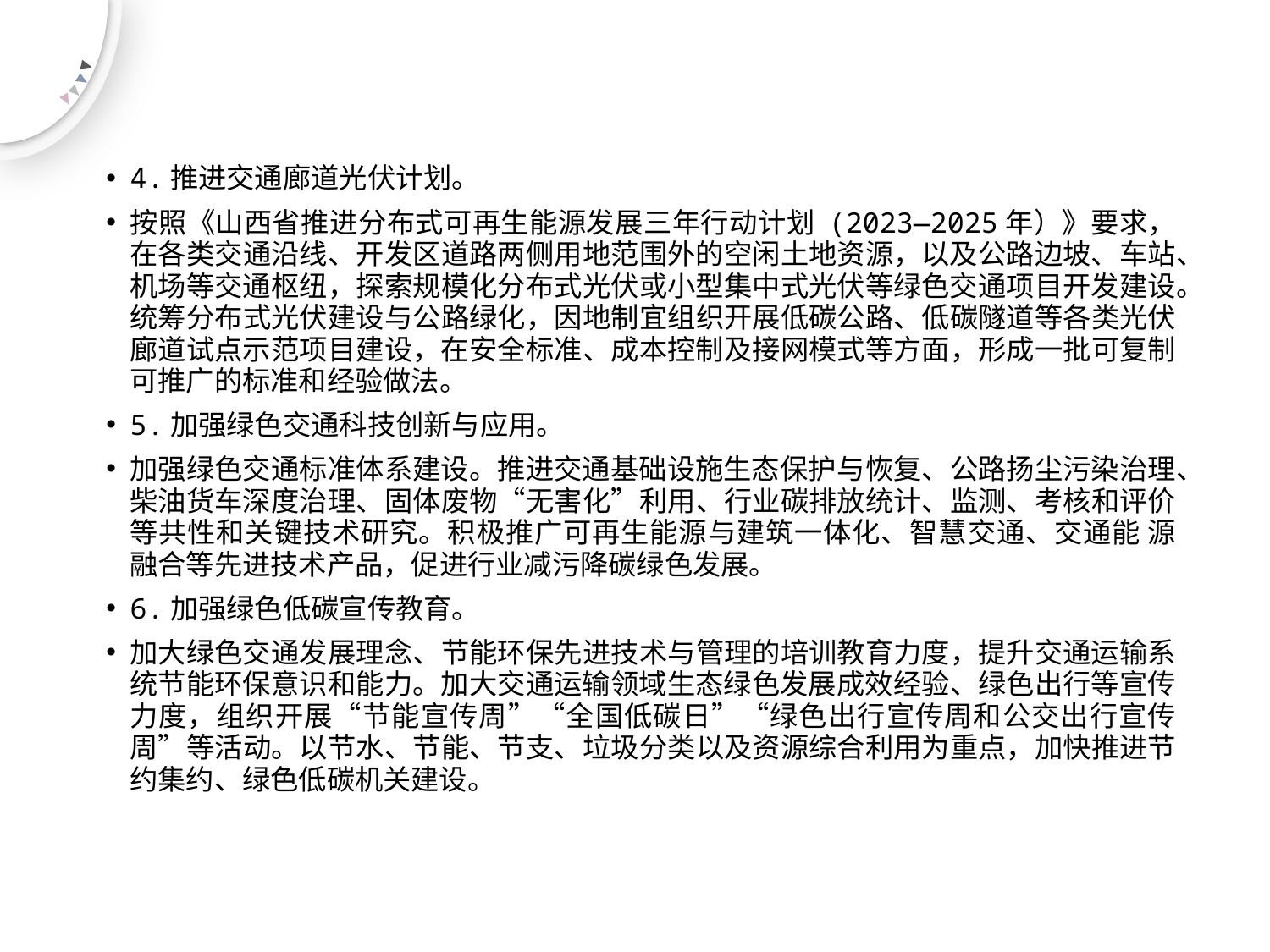

#
4.推进交通廊道光伏计划。
按照《山西省推进分布式可再生能源发展三年行动计划 (2023—2025年）》要求，在各类交通沿线、开发区道路两侧用地范围外的空闲土地资源，以及公路边坡、车站、机场等交通枢纽，探索规模化分布式光伏或小型集中式光伏等绿色交通项目开发建设。统筹分布式光伏建设与公路绿化，因地制宜组织开展低碳公路、低碳隧道等各类光伏廊道试点示范项目建设，在安全标准、成本控制及接网模式等方面，形成一批可复制可推广的标准和经验做法。
5.加强绿色交通科技创新与应用。
加强绿色交通标准体系建设。推进交通基础设施生态保护与恢复、公路扬尘污染治理、柴油货车深度治理、固体废物“无害化”利用、行业碳排放统计、监测、考核和评价等共性和关键技术研究。积极推广可再生能源与建筑一体化、智慧交通、交通能 源融合等先进技术产品，促进行业减污降碳绿色发展。
6.加强绿色低碳宣传教育。
加大绿色交通发展理念、节能环保先进技术与管理的培训教育力度，提升交通运输系统节能环保意识和能力。加大交通运输领域生态绿色发展成效经验、绿色出行等宣传力度，组织开展“节能宣传周”“全国低碳日”“绿色出行宣传周和公交出行宣传周”等活动。以节水、节能、节支、垃圾分类以及资源综合利用为重点，加快推进节约集约、绿色低碳机关建设。